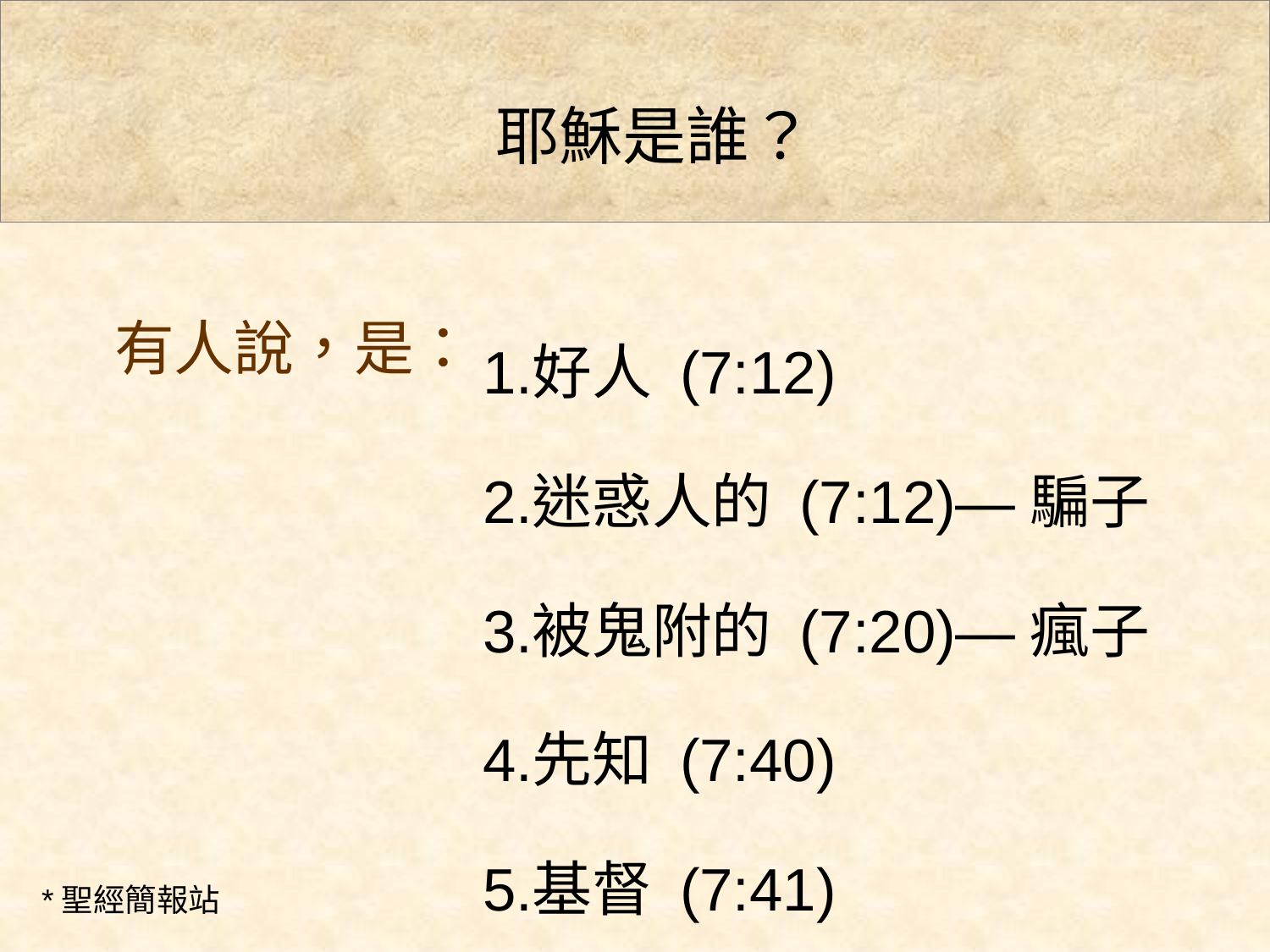

耶穌是誰？
好人 (7:12)
迷惑人的 (7:12)—騙子
被鬼附的 (7:20)—瘋子
先知 (7:40)
基督 (7:41)
有人說，是：
*聖經簡報站